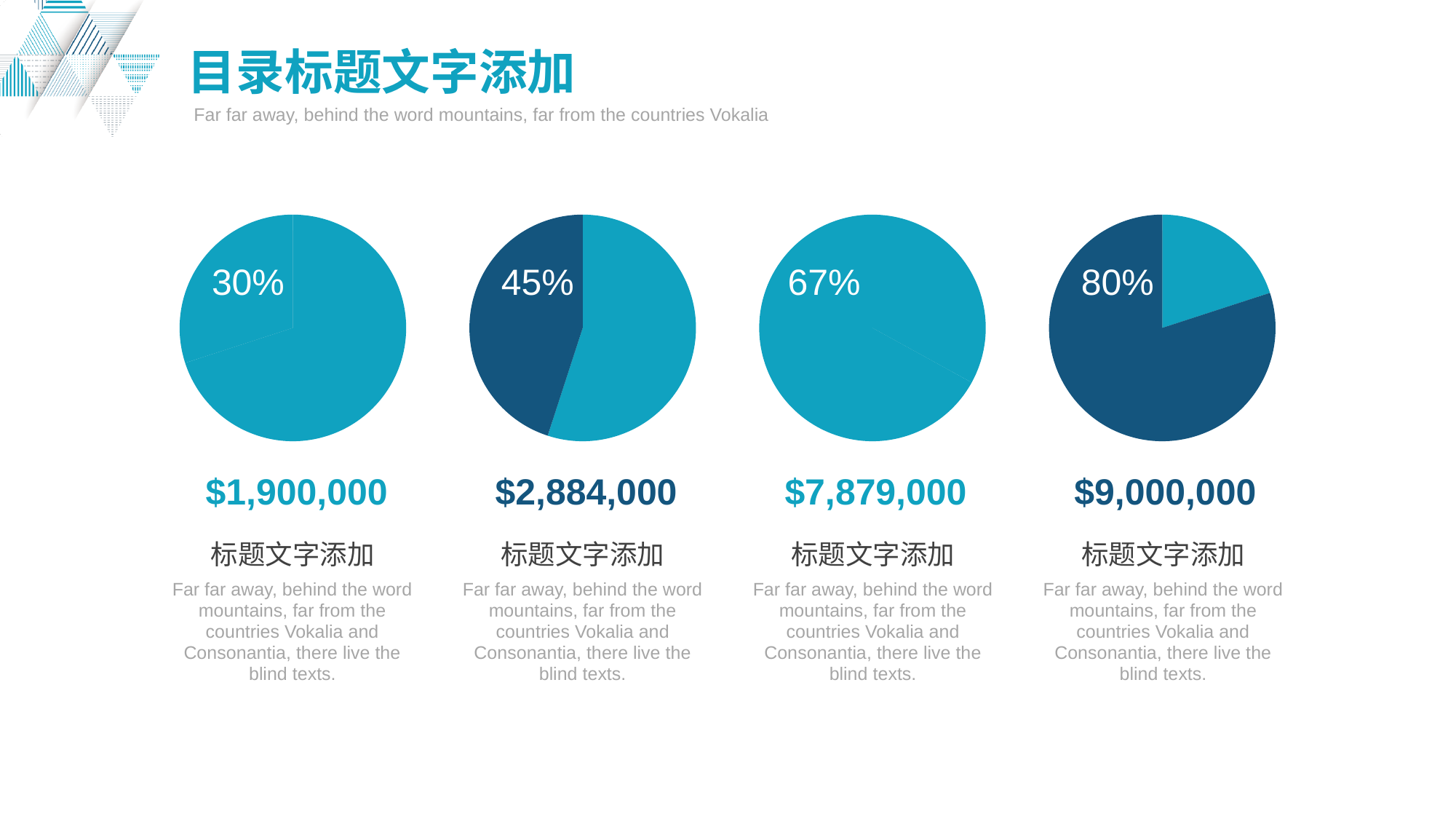

目录标题文字添加
Far far away, behind the word mountains, far from the countries Vokalia

### Chart:

| Category | Region 1 |
|---|---|
| real data | 70.0 |
| the rest | 30.0 |

### Chart:

| Category | Region 1 |
|---|---|
| real data | 55.0 |
| the rest | 45.0 |

### Chart:

| Category | Region 1 |
|---|---|
| the rest | 33.0 |
| real data | 67.0 |

### Chart:

| Category | Region 1 |
|---|---|
| the rest | 20.0 |
| real data | 80.0 |

30%
45%
67%
80%
$1,900,000
$2,884,000
$7,879,000
$9,000,000
标题文字添加
Far far away, behind the word mountains, far from the countries Vokalia and Consonantia, there live the blind texts.
标题文字添加
Far far away, behind the word mountains, far from the countries Vokalia and Consonantia, there live the blind texts.
标题文字添加
Far far away, behind the word mountains, far from the countries Vokalia and Consonantia, there live the blind texts.
标题文字添加
Far far away, behind the word mountains, far from the countries Vokalia and Consonantia, there live the blind texts.